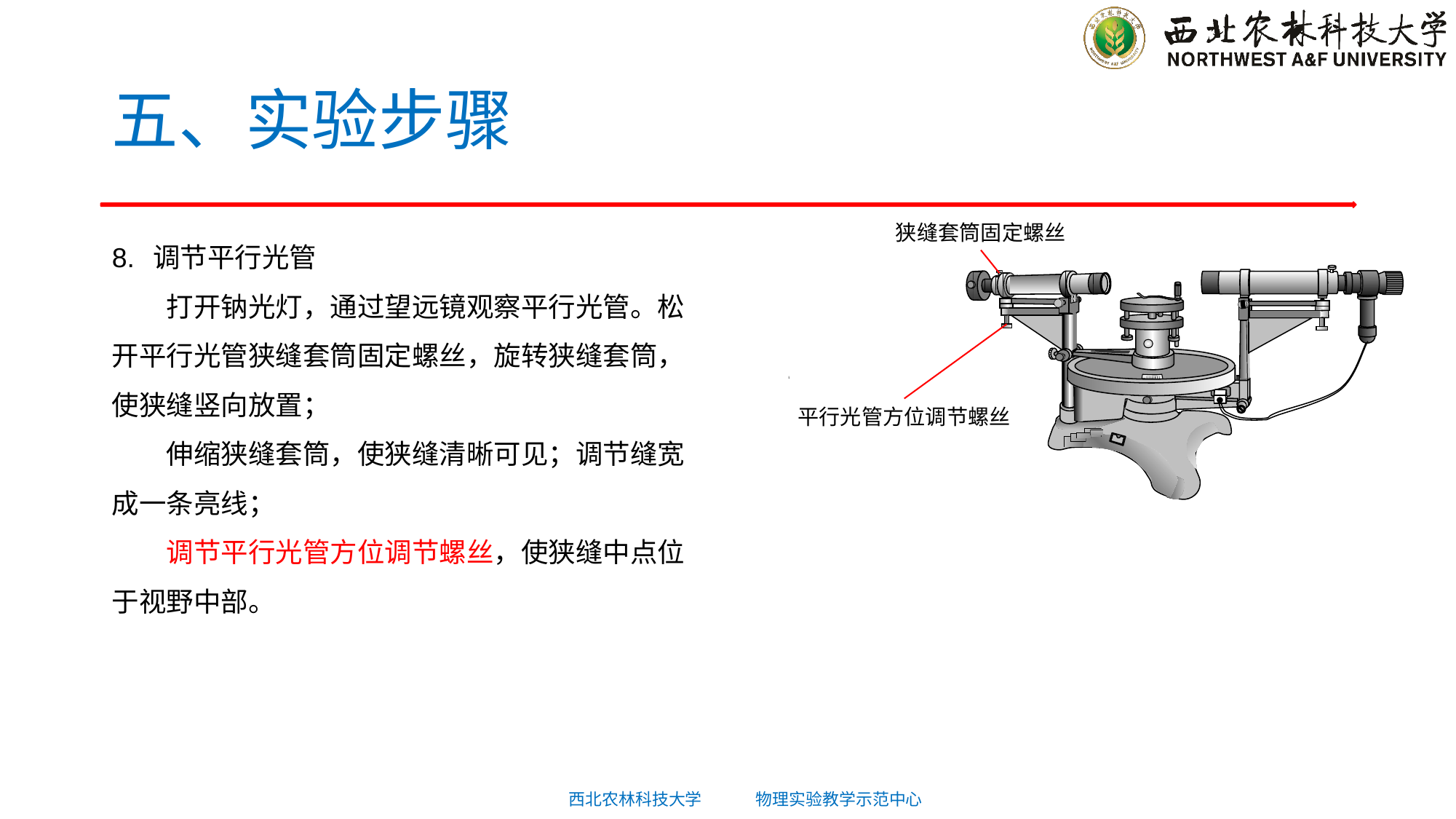

# 五、实验步骤
狭缝套筒固定螺丝
调节平行光管
打开钠光灯，通过望远镜观察平行光管。松开平行光管狭缝套筒固定螺丝，旋转狭缝套筒，使狭缝竖向放置；
伸缩狭缝套筒，使狭缝清晰可见；调节缝宽成一条亮线；
调节平行光管方位调节螺丝，使狭缝中点位于视野中部。

平行光管方位调节螺丝